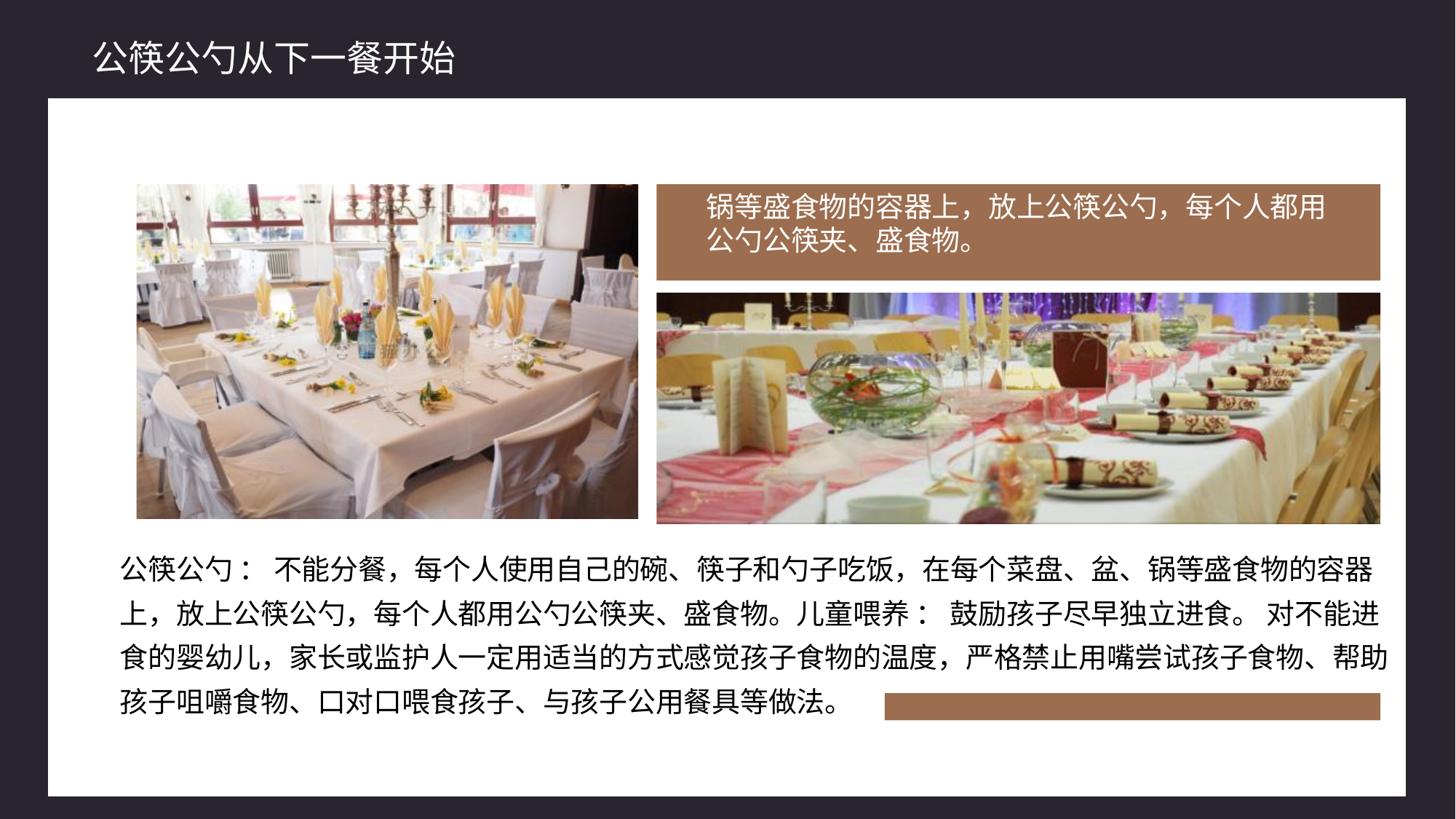

公筷公勺从下一餐开始
锅等盛食物的容器上，放上公筷公勺，每个人都用公勺公筷夹、盛食物。

公筷公勺 ： 不能分餐，每个人使用自己的碗、筷子和勺子吃饭，在每个菜盘、盆、锅等盛食物的容器上，放上公筷公勺，每个人都用公勺公筷夹、盛食物。儿童喂养 ： 鼓励孩子尽早独立进食。 对不能进食的婴幼儿，家长或监护人一定用适当的方式感觉孩子食物的温度，严格禁止用嘴尝试孩子食物、帮助孩子咀嚼食物、口对口喂食孩子、与孩子公用餐具等做法。